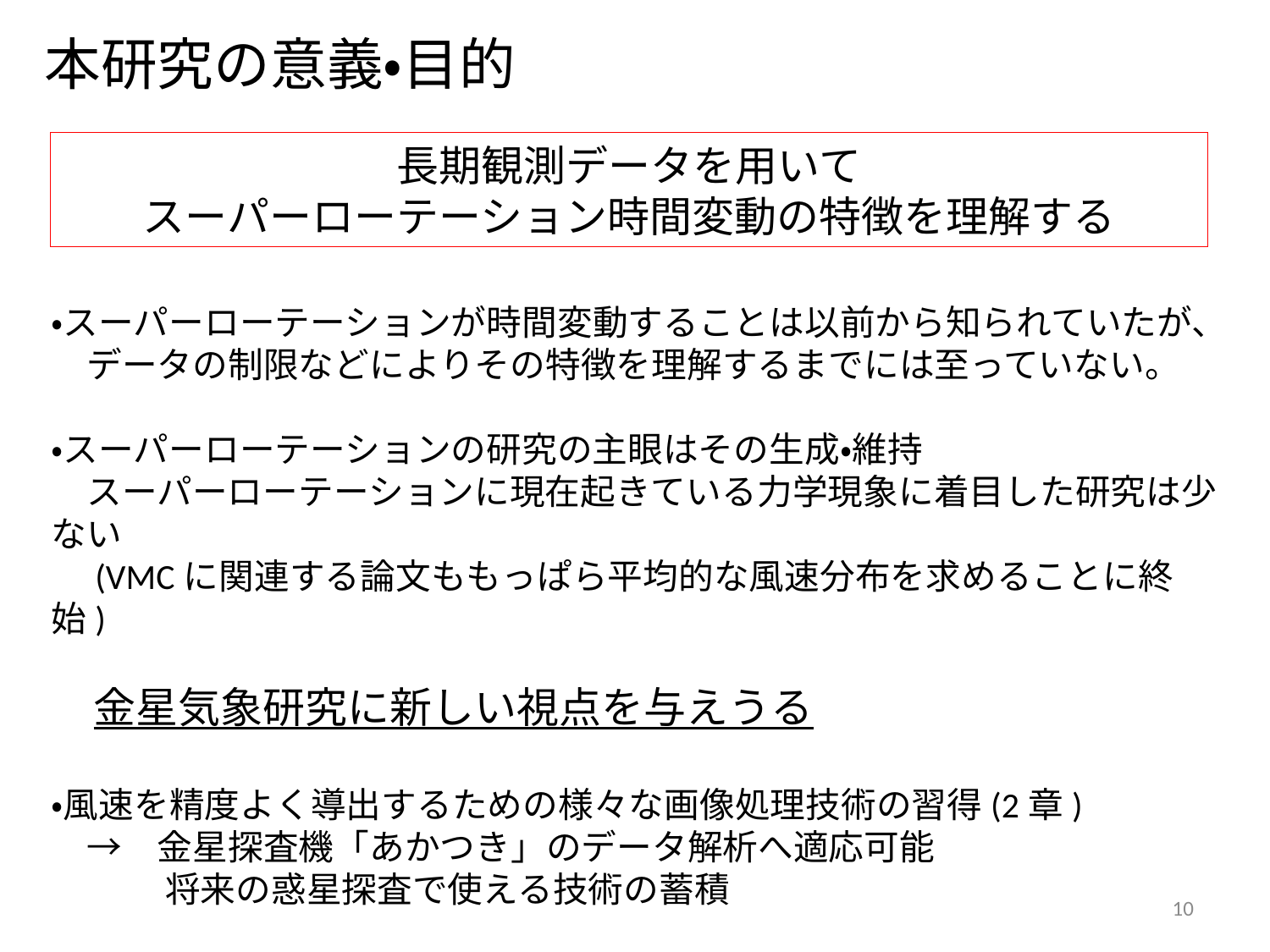

本研究の意義・目的
長期観測データを用いて
スーパーローテーション時間変動の特徴を理解する
・スーパーローテーションが時間変動することは以前から知られていたが、
　データの制限などによりその特徴を理解するまでには至っていない。

・スーパーローテーションの研究の主眼はその生成・維持
　スーパーローテーションに現在起きている力学現象に着目した研究は少ない
　(VMCに関連する論文ももっぱら平均的な風速分布を求めることに終始)

　金星気象研究に新しい視点を与えうる

・風速を精度よく導出するための様々な画像処理技術の習得(2章)
　→　金星探査機「あかつき」のデータ解析へ適応可能
　　　 将来の惑星探査で使える技術の蓄積
10